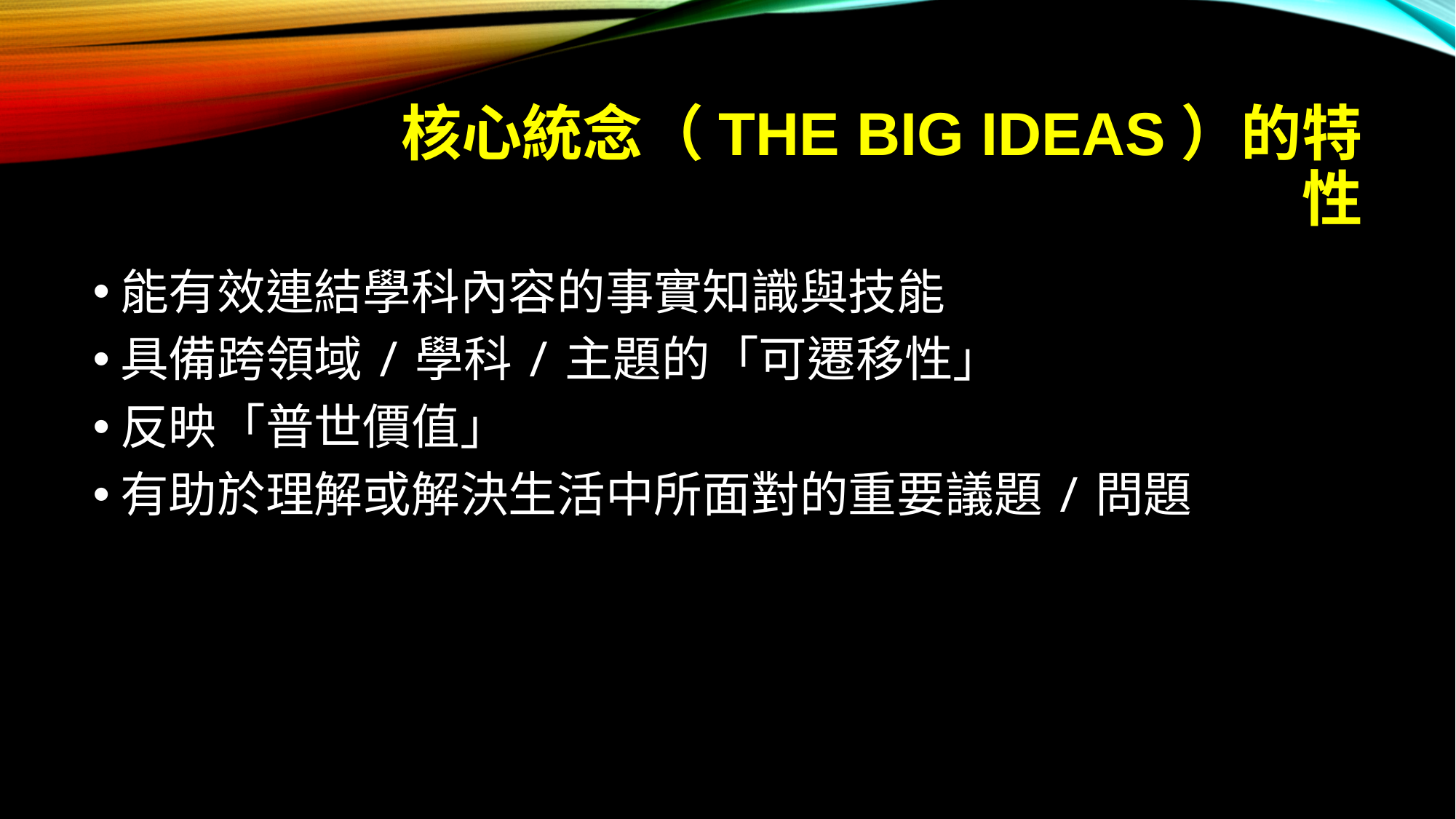

# 核心統念（The big ideas）的特性
能有效連結學科內容的事實知識與技能
具備跨領域/學科/主題的「可遷移性」
反映「普世價值」
有助於理解或解決生活中所面對的重要議題/問題